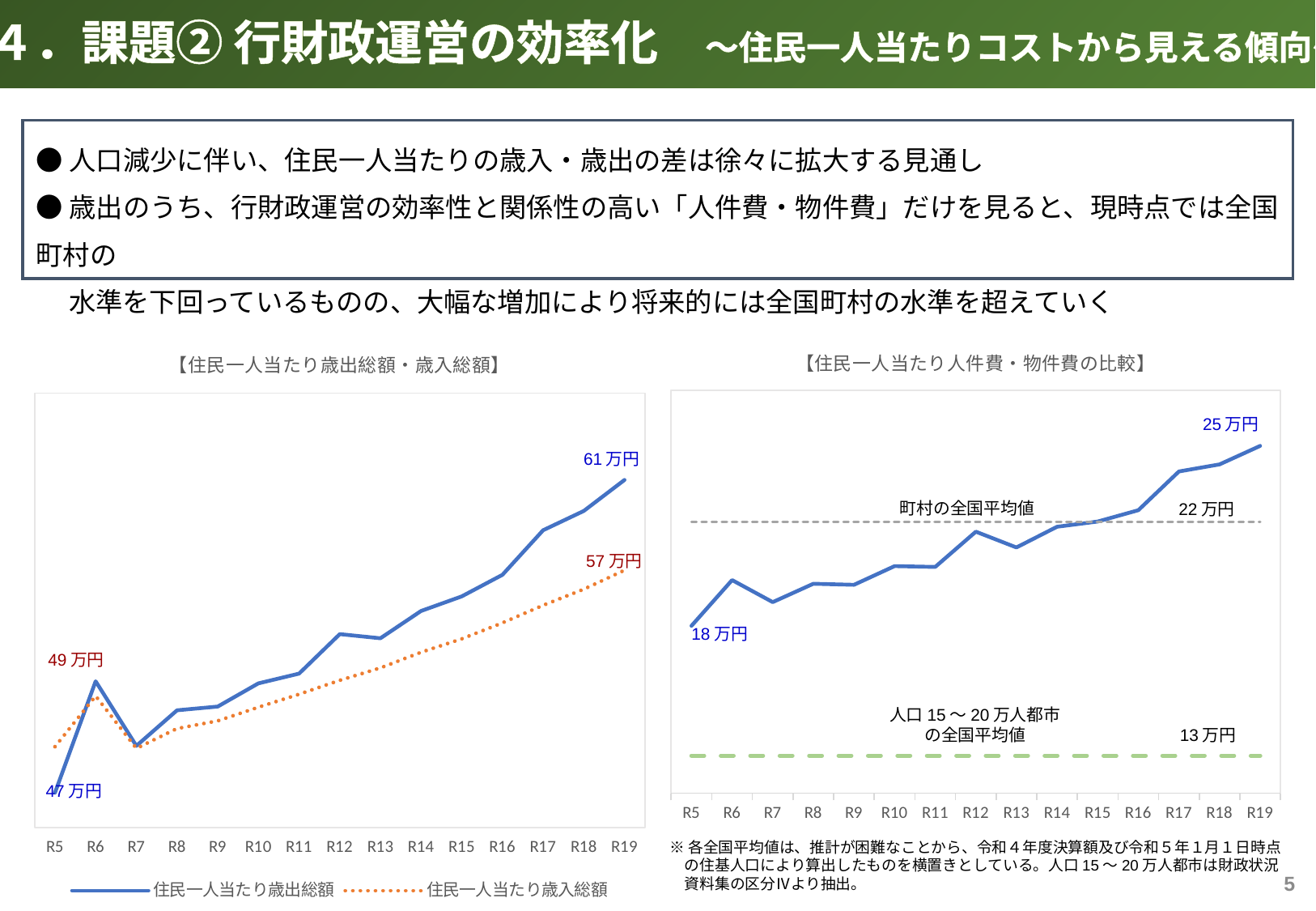

４．課題② 行財政運営の効率化　～住民一人当たりコストから見える傾向～

●人口減少に伴い、住民一人当たりの歳入・歳出の差は徐々に拡大する見通し
●歳出のうち、行財政運営の効率性と関係性の高い「人件費・物件費」だけを見ると、現時点では全国町村の
　 水準を下回っているものの、大幅な増加により将来的には全国町村の水準を超えていく

### Chart: 【住民一人当たり歳出総額・歳入総額】

| Category | 住民一人当たり歳出総額 | 住民一人当たり歳入総額 |
|---|---|---|
| R5 | 466.0471765546819 | 487.2527996187753 |
| R6 | 517.346610986187 | 510.6007067137809 |
| R7 | 487.6147161536588 | 486.4777064890766 |
| R8 | 503.9901275195393 | 495.5985191279309 |
| R9 | 505.7097607735267 | 499.12478119529885 |
| R10 | 516.3823678432698 | 505.40449248437767 |
| R11 | 520.8832591578226 | 511.38308798356724 |
| R12 | 539.0421655387819 | 517.7858754121117 |
| R13 | 537.1348116860261 | 523.4952481520592 |
| R14 | 549.7232637029102 | 530.7088019996429 |
| R15 | 556.4311594202899 | 536.8659420289855 |
| R16 | 566.3724949439235 | 544.21768707483 |
| R17 | 586.8794326241134 | 552.3516237402015 |
| R18 | 595.7709084012895 | 559.7382893988242 |
| R19 | 610.0240963855421 | 568.4819277108434 |

### Chart: 【住民一人当たり人件費・物件費の比較】

| Category |  |  |  |
|---|---|---|---|
| R5 | 182.27305218012864 | 134.0 | 221.0 |
| R6 | 199.3254095727594 | 134.0 | 221.0 |
| R7 | 191.0988386258426 | 134.0 | 221.0 |
| R8 | 197.94323323735088 | 134.0 | 221.0 |
| R9 | 197.5493873468367 | 134.0 | 221.0 |
| R10 | 204.52626245566626 | 134.0 | 221.0 |
| R11 | 204.21088668264292 | 134.0 | 221.0 |
| R12 | 217.33472149921914 | 134.0 | 221.0 |
| R13 | 211.4572333685322 | 134.0 | 221.0 |
| R14 | 219.15729334047492 | 134.0 | 221.0 |
| R15 | 221.10507246376812 | 134.0 | 221.0 |
| R16 | 225.31715388858245 | 134.0 | 221.0 |
| R17 | 239.7349757372154 | 134.0 | 221.0 |
| R18 | 242.36677413237246 | 134.0 | 221.0 |
| R19 | 249.25301204819277 | 134.0 | 221.0 |
25万円
61万円
町村の全国平均値
22万円
57万円
18万円
49万円
人口15～20万人都市
の全国平均値
13万円
47万円
※各全国平均値は、推計が困難なことから、令和４年度決算額及び令和５年１月１日時点
　の住基人口により算出したものを横置きとしている。人口15～20万人都市は財政状況
　資料集の区分Ⅳより抽出。
5